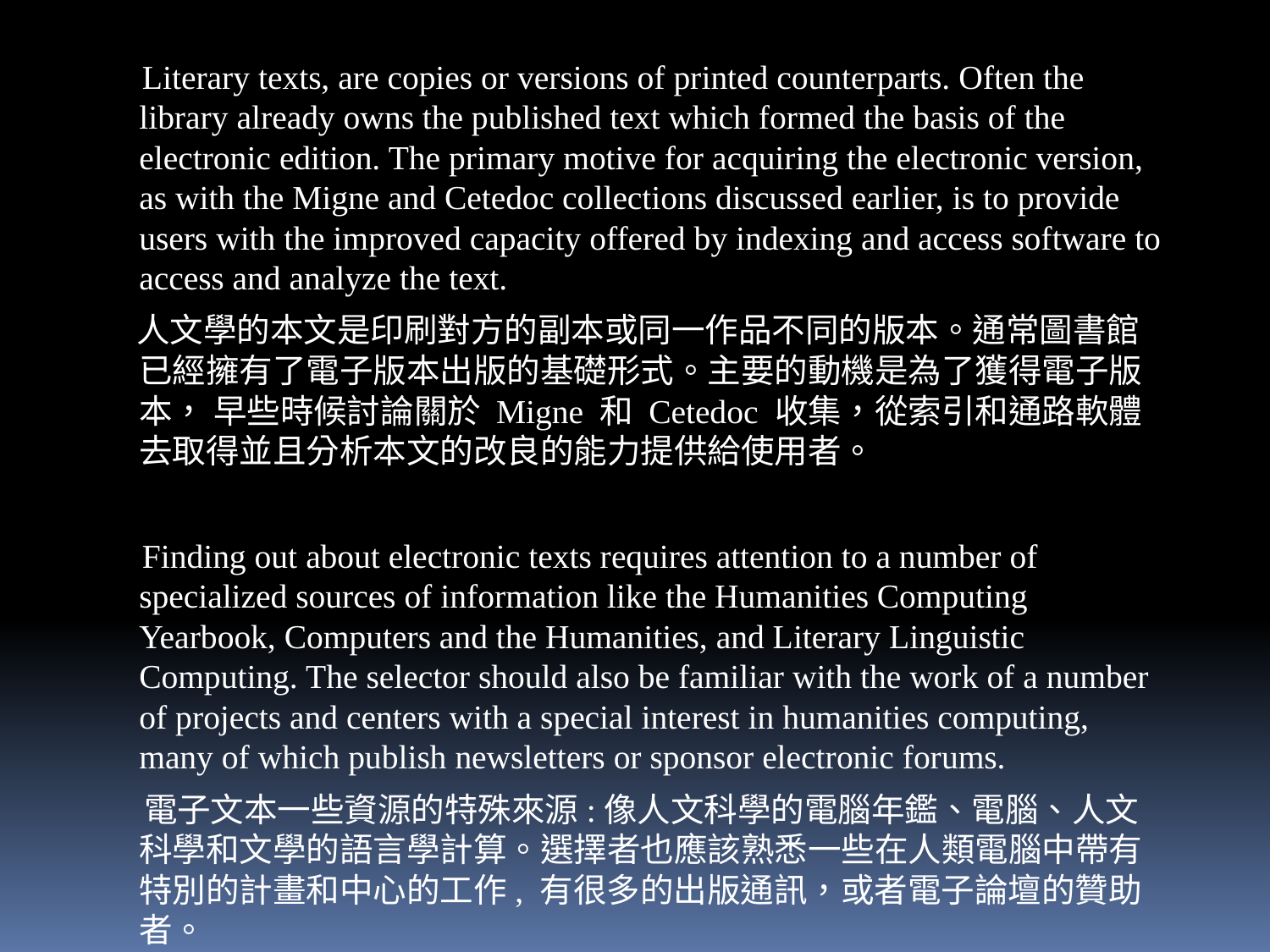

Literary texts, are copies or versions of printed counterparts. Often the library already owns the published text which formed the basis of the electronic edition. The primary motive for acquiring the electronic version, as with the Migne and Cetedoc collections discussed earlier, is to provide users with the improved capacity offered by indexing and access software to access and analyze the text.
     人文學的本文是印刷對方的副本或同一作品不同的版本。通常圖書館已經擁有了電子版本出版的基礎形式。主要的動機是為了獲得電子版本， 早些時候討論關於 Migne 和 Cetedoc 收集，從索引和通路軟體去取得並且分析本文的改良的能力提供給使用者。

      Finding out about electronic texts requires attention to a number of specialized sources of information like the Humanities Computing Yearbook, Computers and the Humanities, and Literary Linguistic Computing. The selector should also be familiar with the work of a number of projects and centers with a special interest in humanities computing, many of which publish newsletters or sponsor electronic forums.
      電子文本一些資源的特殊來源:像人文科學的電腦年鑑、電腦、人文科學和文學的語言學計算。選擇者也應該熟悉一些在人類電腦中帶有特別的計畫和中心的工作, 有很多的出版通訊，或者電子論壇的贊助者。